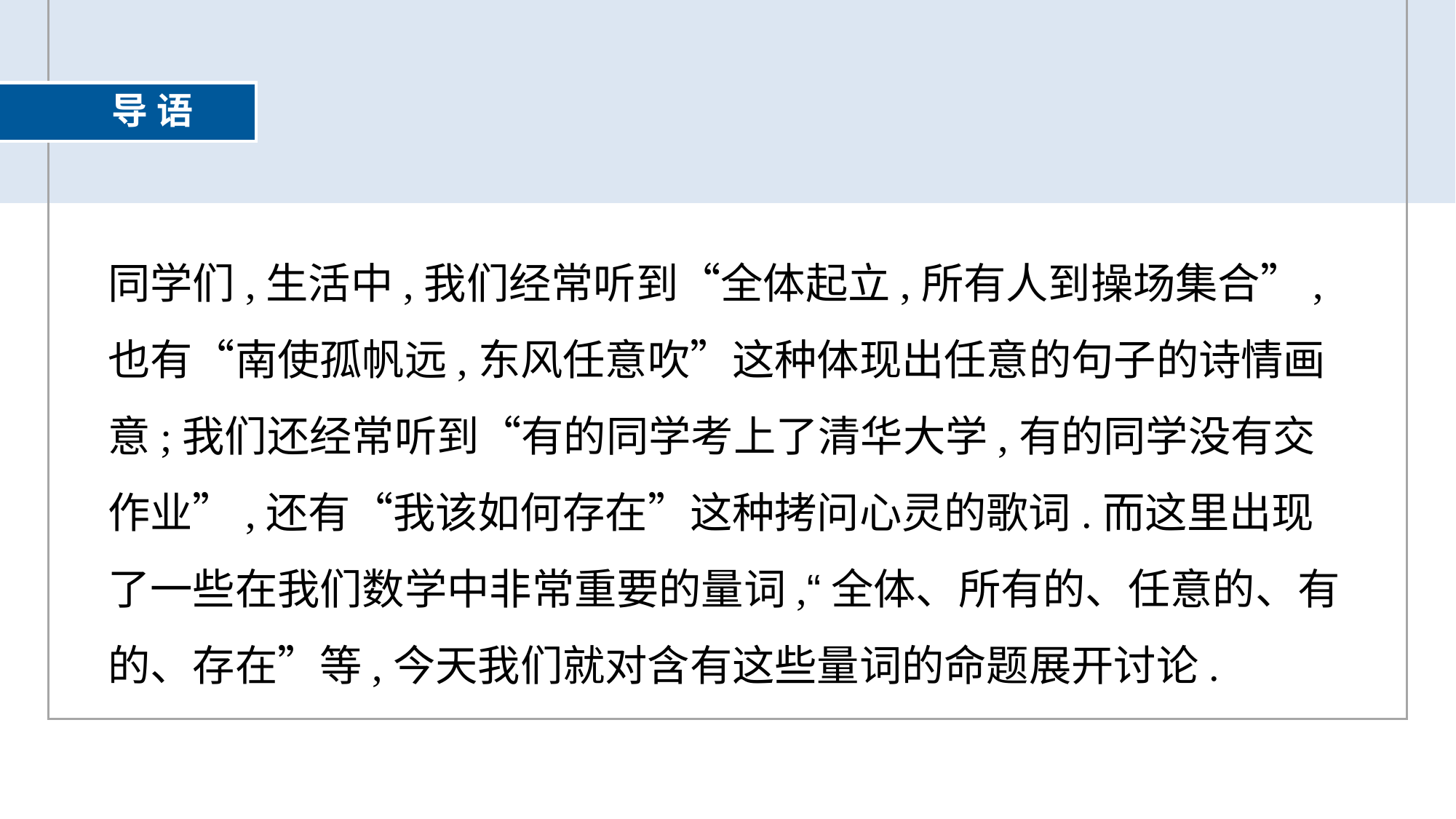

导 语

同学们,生活中,我们经常听到“全体起立,所有人到操场集合”,也有“南使孤帆远,东风任意吹”这种体现出任意的句子的诗情画意;我们还经常听到“有的同学考上了清华大学,有的同学没有交作业”,还有“我该如何存在”这种拷问心灵的歌词.而这里出现了一些在我们数学中非常重要的量词,“全体、所有的、任意的、有的、存在”等,今天我们就对含有这些量词的命题展开讨论.